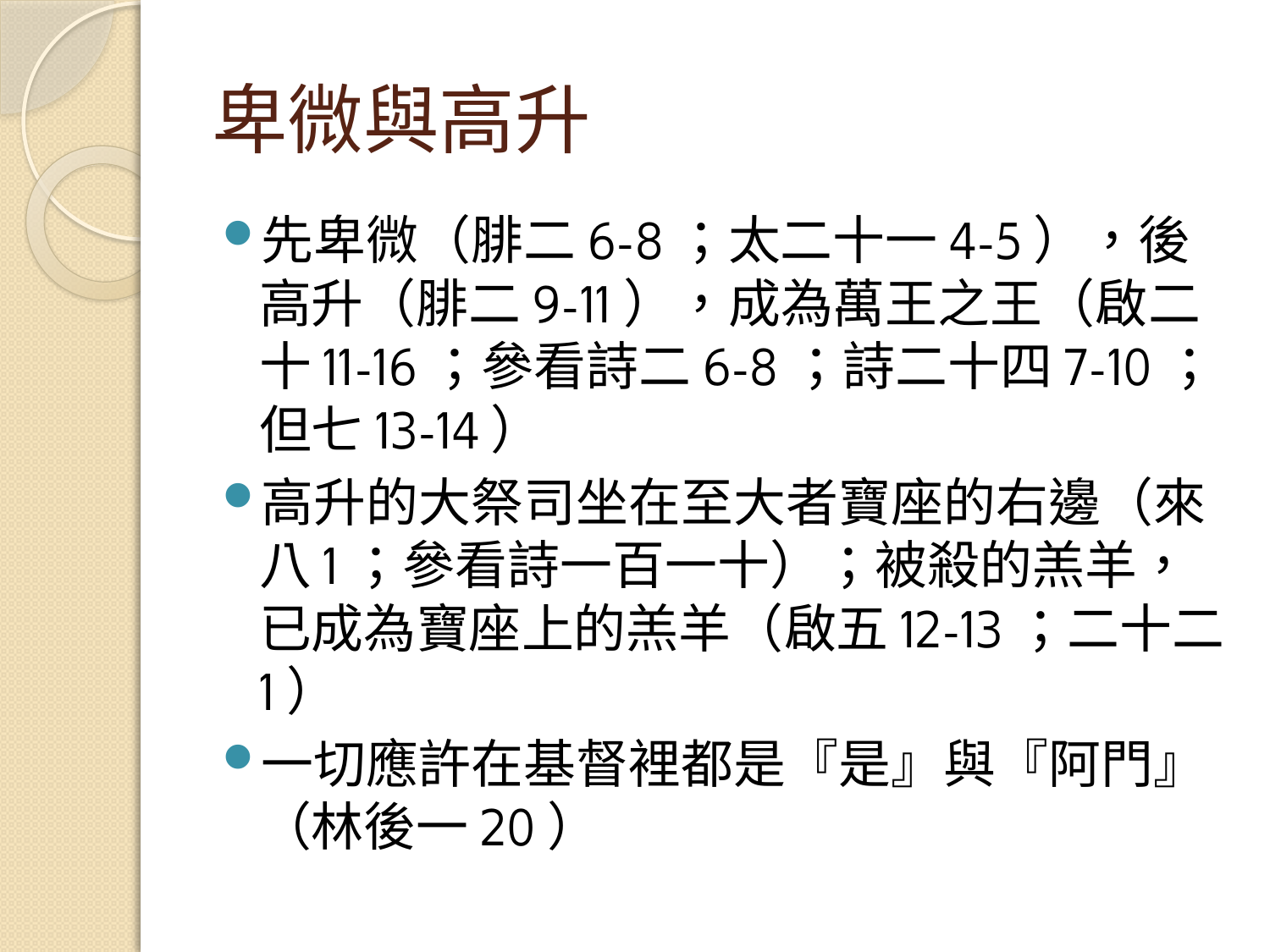

# 卑微與高升
先卑微（腓二6-8；太二十一4-5），後高升（腓二9-11），成為萬王之王（啟二十11-16；參看詩二6-8；詩二十四7-10；但七13-14）
高升的大祭司坐在至大者寶座的右邊（來八1；參看詩一百一十）；被殺的羔羊，已成為寶座上的羔羊（啟五12-13；二十二1）
一切應許在基督裡都是『是』與『阿門』（林後一20）